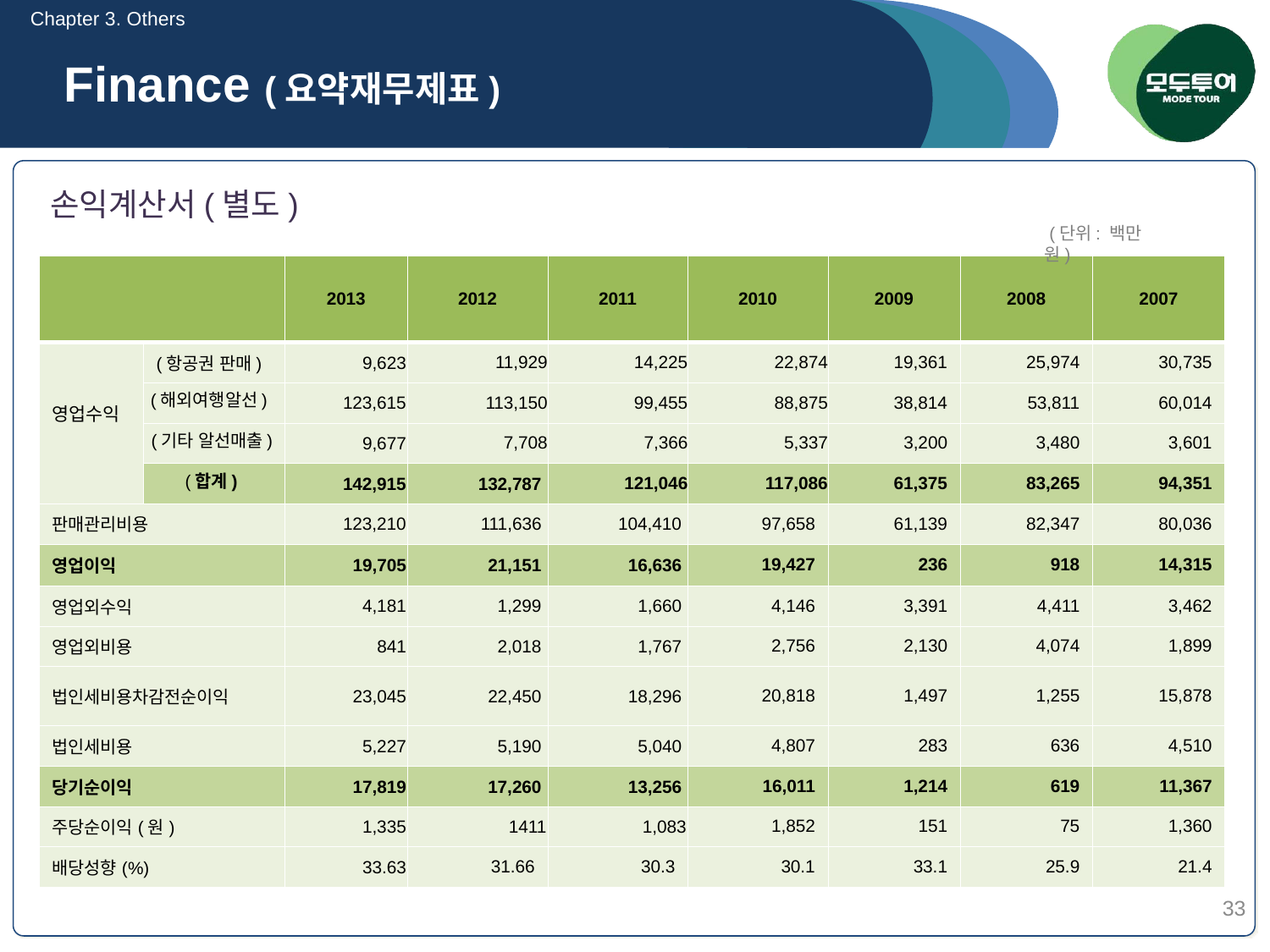

Chapter 3. Others
Finance (요약재무제표)

손익계산서(별도)
 (단위: 백만 원)
|  |  | 2013 | 2012 | 2011 | 2010 | 2009 | 2008 | 2007 |
| --- | --- | --- | --- | --- | --- | --- | --- | --- |
| 영업수익 |  | 9,623 | 11,929 | 14,225 | 22,874 | 19,361 | 25,974 | 30,735 |
|  |  | 123,615 | 113,150 | 99,455 | 88,875 | 38,814 | 53,811 | 60,014 |
|  |  | 9,677 | 7,708 | 7,366 | 5,337 | 3,200 | 3,480 | 3,601 |
|  |  | 142,915 | 132,787 | 121,046 | 117,086 | 61,375 | 83,265 | 94,351 |
| 판매관리비용 |  | 123,210 | 111,636 | 104,410 | 97,658 | 61,139 | 82,347 | 80,036 |
| 영업이익 |  | 19,705 | 21,151 | 16,636 | 19,427 | 236 | 918 | 14,315 |
| 영업외수익 |  | 4,181 | 1,299 | 1,660 | 4,146 | 3,391 | 4,411 | 3,462 |
| 영업외비용 |  | 841 | 2,018 | 1,767 | 2,756 | 2,130 | 4,074 | 1,899 |
| 법인세비용차감전순이익 |  | 23,045 | 22,450 | 18,296 | 20,818 | 1,497 | 1,255 | 15,878 |
| 법인세비용 |  | 5,227 | 5,190 | 5,040 | 4,807 | 283 | 636 | 4,510 |
| 당기순이익 |  | 17,819 | 17,260 | 13,256 | 16,011 | 1,214 | 619 | 11,367 |
| 주당순이익(원) |  | 1,335 | 1411 | 1,083 | 1,852 | 151 | 75 | 1,360 |
| 배당성향(%) |  | 33.63 | 31.66 | 30.3 | 30.1 | 33.1 | 25.9 | 21.4 |
(항공권 판매)
(해외여행알선)
(기타 알선매출)
(합계)
33